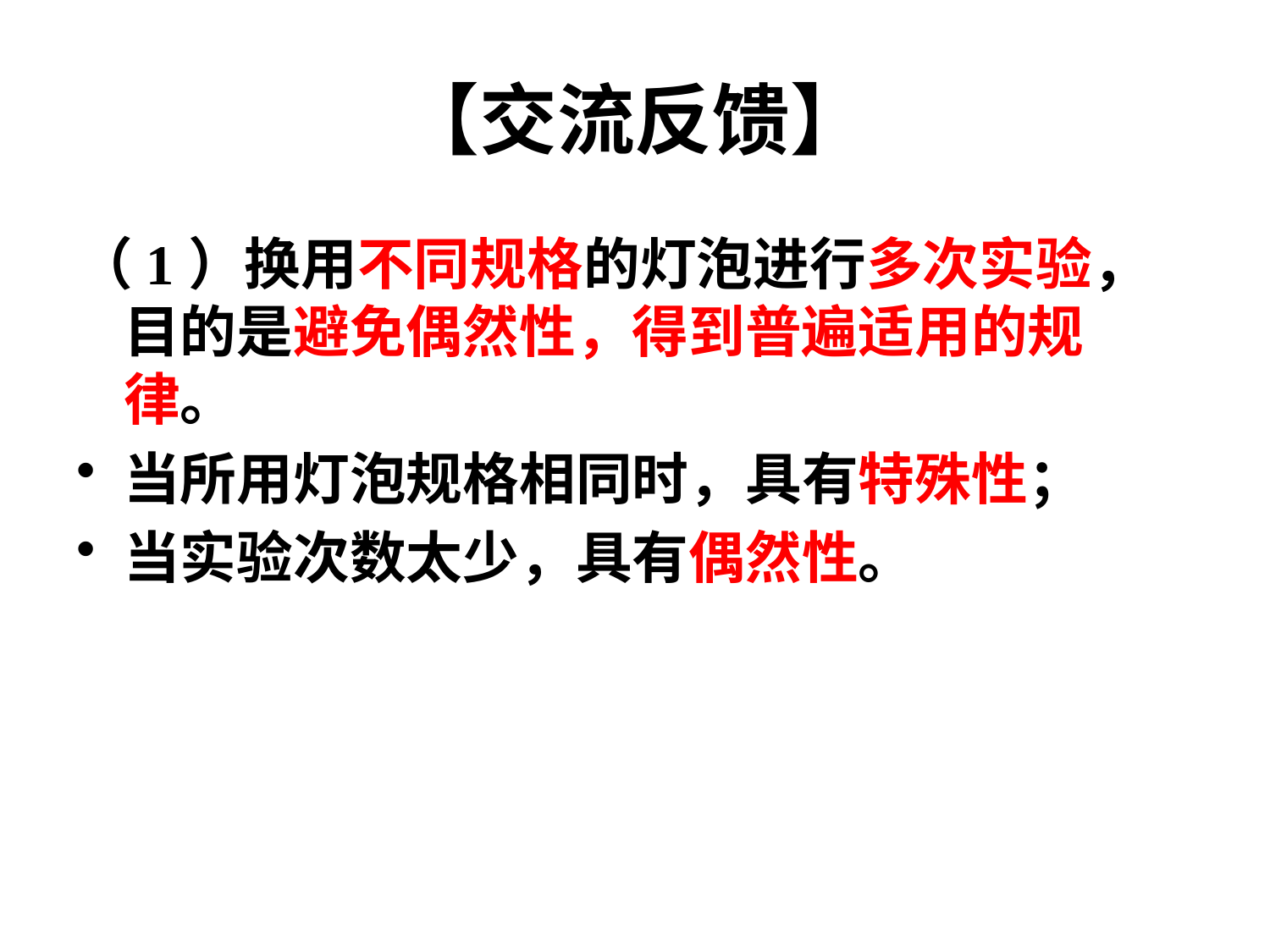

# 【交流反馈】
（1）换用不同规格的灯泡进行多次实验，目的是避免偶然性，得到普遍适用的规律。
当所用灯泡规格相同时，具有特殊性；
当实验次数太少，具有偶然性。